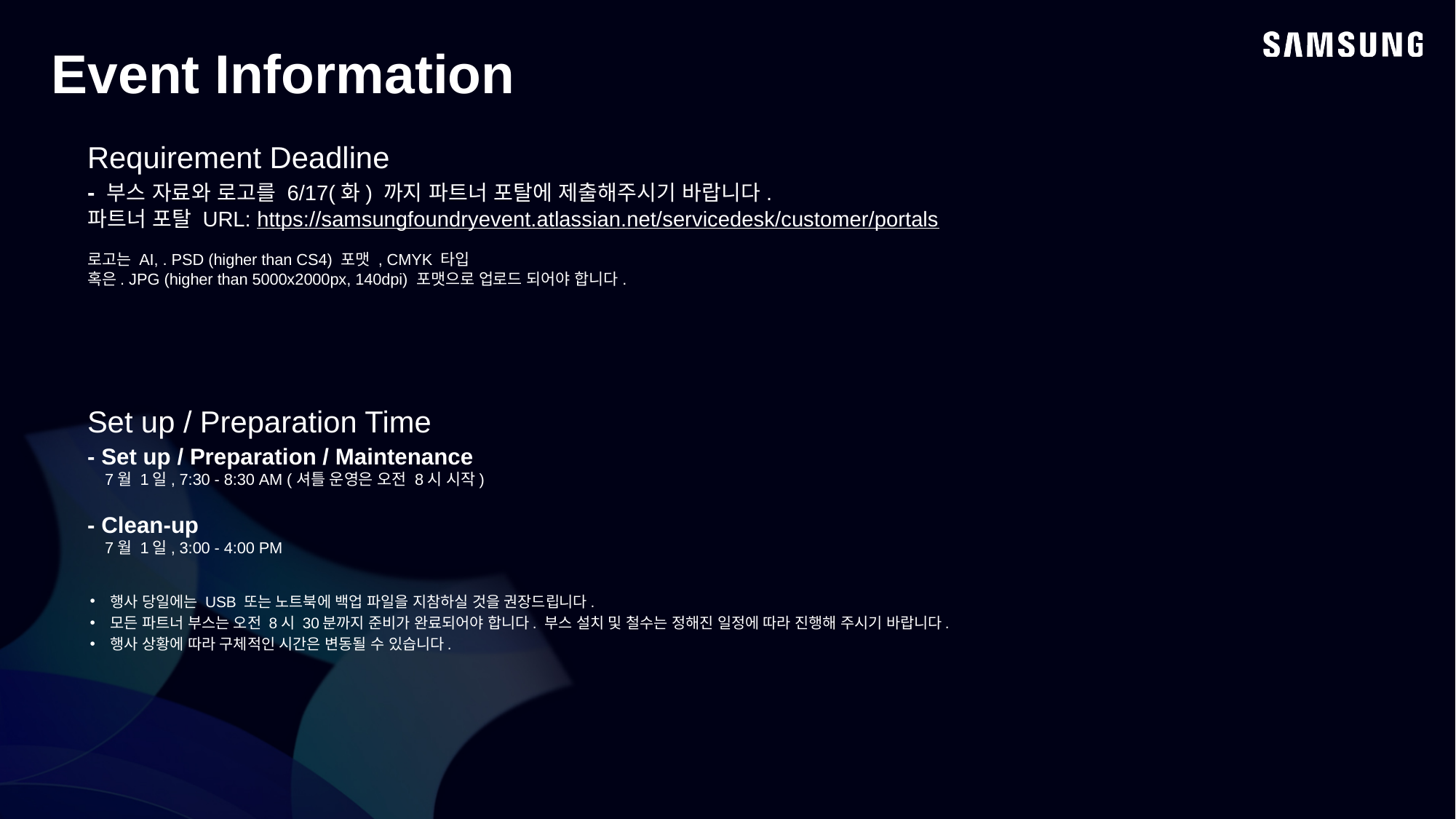

Event Information
Requirement Deadline
- 부스 자료와 로고를 6/17(화) 까지 파트너 포탈에 제출해주시기 바랍니다.
파트너 포탈 URL: https://samsungfoundryevent.atlassian.net/servicedesk/customer/portals

로고는 AI, . PSD (higher than CS4) 포맷 , CMYK 타입
혹은. JPG (higher than 5000x2000px, 140dpi) 포맷으로 업로드 되어야 합니다.
Set up / Preparation Time
- Set up / Preparation / Maintenance
    7월 1일, 7:30 - 8:30 AM (셔틀 운영은 오전 8시 시작)

- Clean-up
    7월 1일, 3:00 - 4:00 PM
행사 당일에는 USB 또는 노트북에 백업 파일을 지참하실 것을 권장드립니다.
모든 파트너 부스는 오전 8시 30분까지 준비가 완료되어야 합니다. 부스 설치 및 철수는 정해진 일정에 따라 진행해 주시기 바랍니다.
행사 상황에 따라 구체적인 시간은 변동될 수 있습니다.